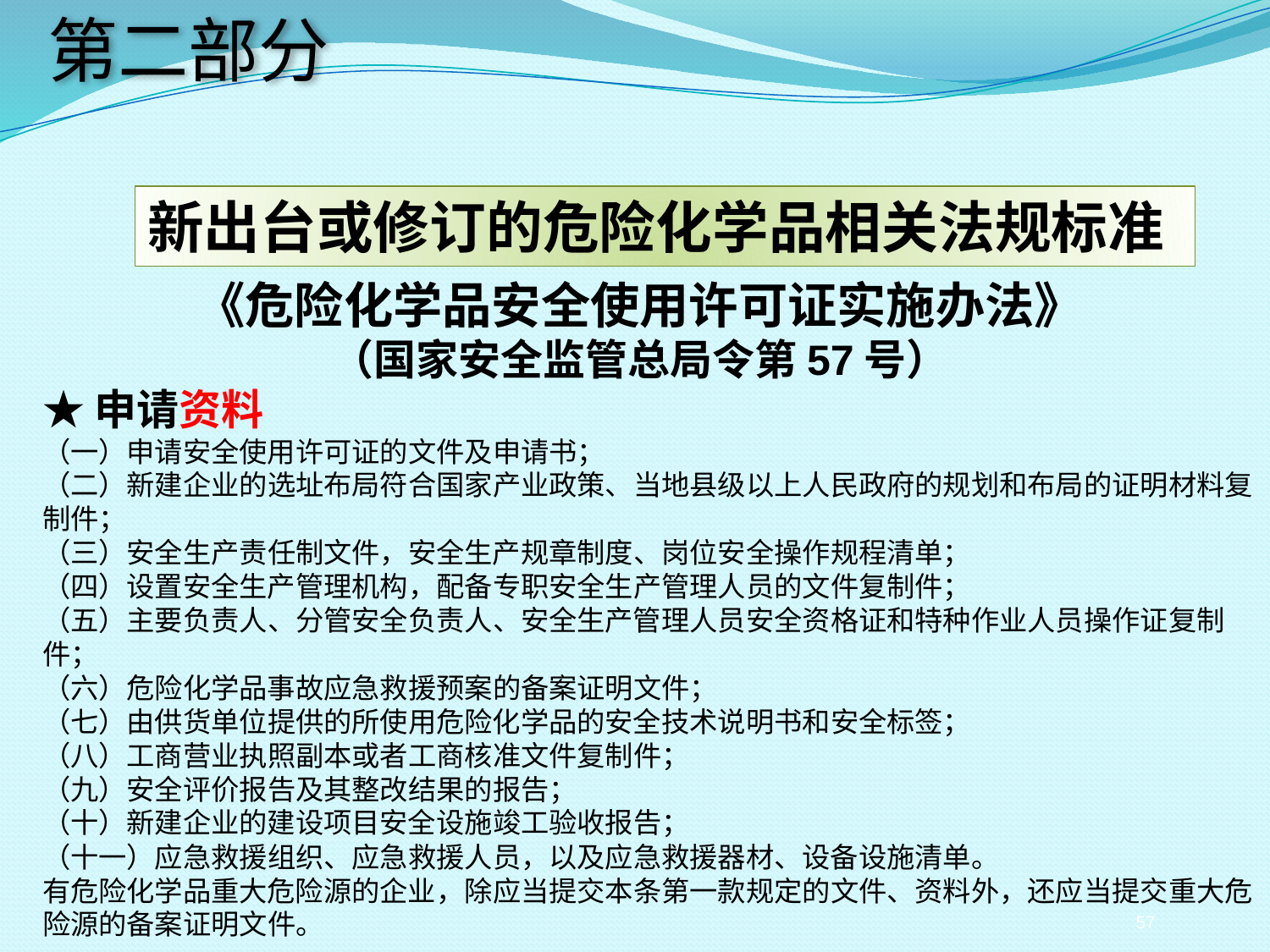

第二部分
新出台或修订的危险化学品相关法规标准
《危险化学品安全使用许可证实施办法》
（国家安全监管总局令第57号）
★申请资料
（一）申请安全使用许可证的文件及申请书；
（二）新建企业的选址布局符合国家产业政策、当地县级以上人民政府的规划和布局的证明材料复制件；
（三）安全生产责任制文件，安全生产规章制度、岗位安全操作规程清单；
（四）设置安全生产管理机构，配备专职安全生产管理人员的文件复制件；
（五）主要负责人、分管安全负责人、安全生产管理人员安全资格证和特种作业人员操作证复制件；
（六）危险化学品事故应急救援预案的备案证明文件；
（七）由供货单位提供的所使用危险化学品的安全技术说明书和安全标签；
（八）工商营业执照副本或者工商核准文件复制件；
（九）安全评价报告及其整改结果的报告；
（十）新建企业的建设项目安全设施竣工验收报告；
（十一）应急救援组织、应急救援人员，以及应急救援器材、设备设施清单。
有危险化学品重大危险源的企业，除应当提交本条第一款规定的文件、资料外，还应当提交重大危险源的备案证明文件。
57